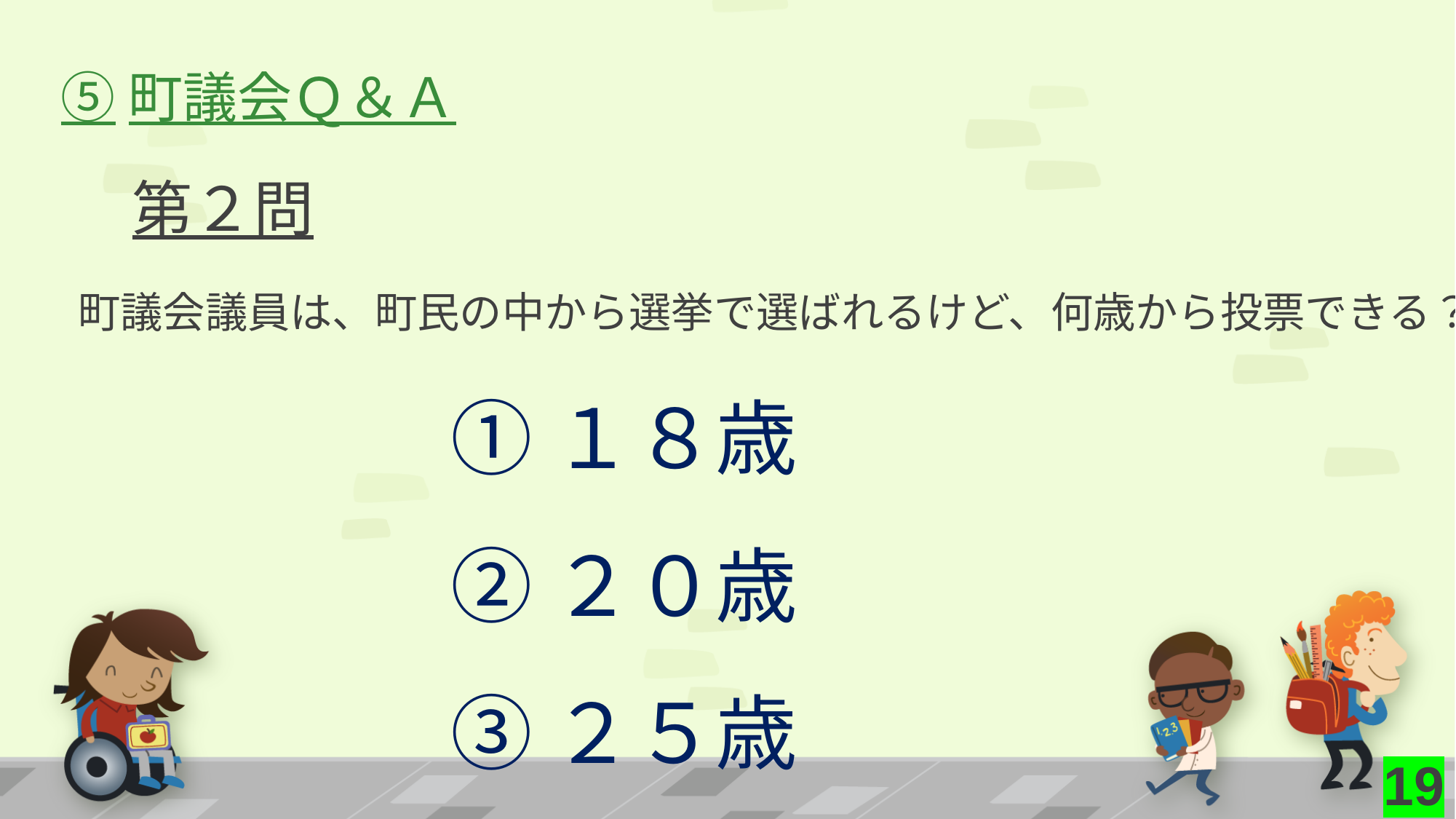

⑤町議会Ｑ＆Ａ
第２問
町議会議員は、町民の中から選挙で選ばれるけど、何歳から投票できる？

①１８歳
②２０歳
③２５歳
19